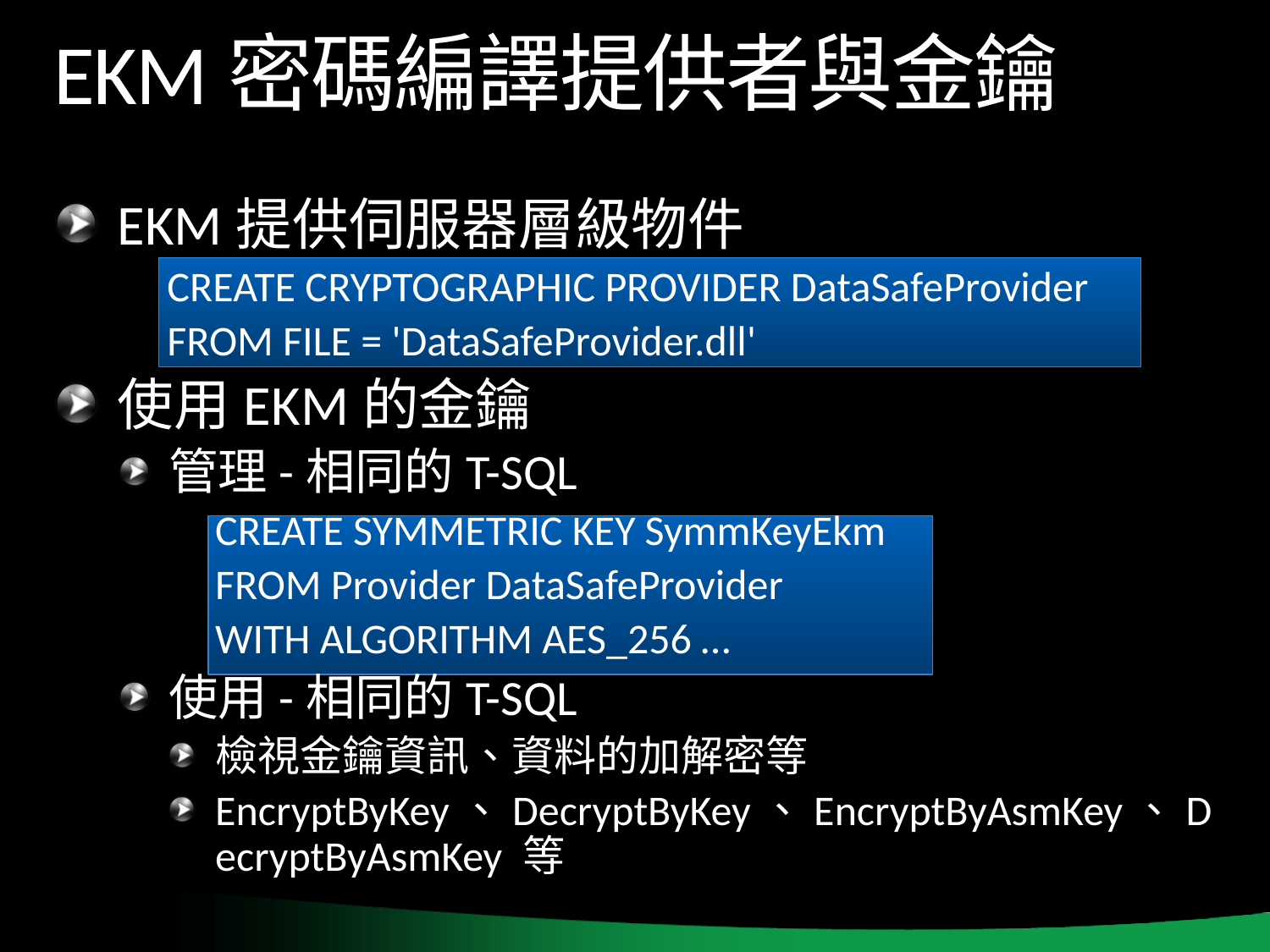

# EKM密碼編譯提供者與金鑰
EKM提供伺服器層級物件
CREATE CRYPTOGRAPHIC PROVIDER DataSafeProvider
FROM FILE = 'DataSafeProvider.dll'
使用EKM的金鑰
管理-相同的T-SQL
CREATE SYMMETRIC KEY SymmKeyEkm
FROM Provider DataSafeProvider
WITH ALGORITHM AES_256 …
使用-相同的T-SQL
檢視金鑰資訊、資料的加解密等
EncryptByKey、DecryptByKey、EncryptByAsmKey、DecryptByAsmKey 等